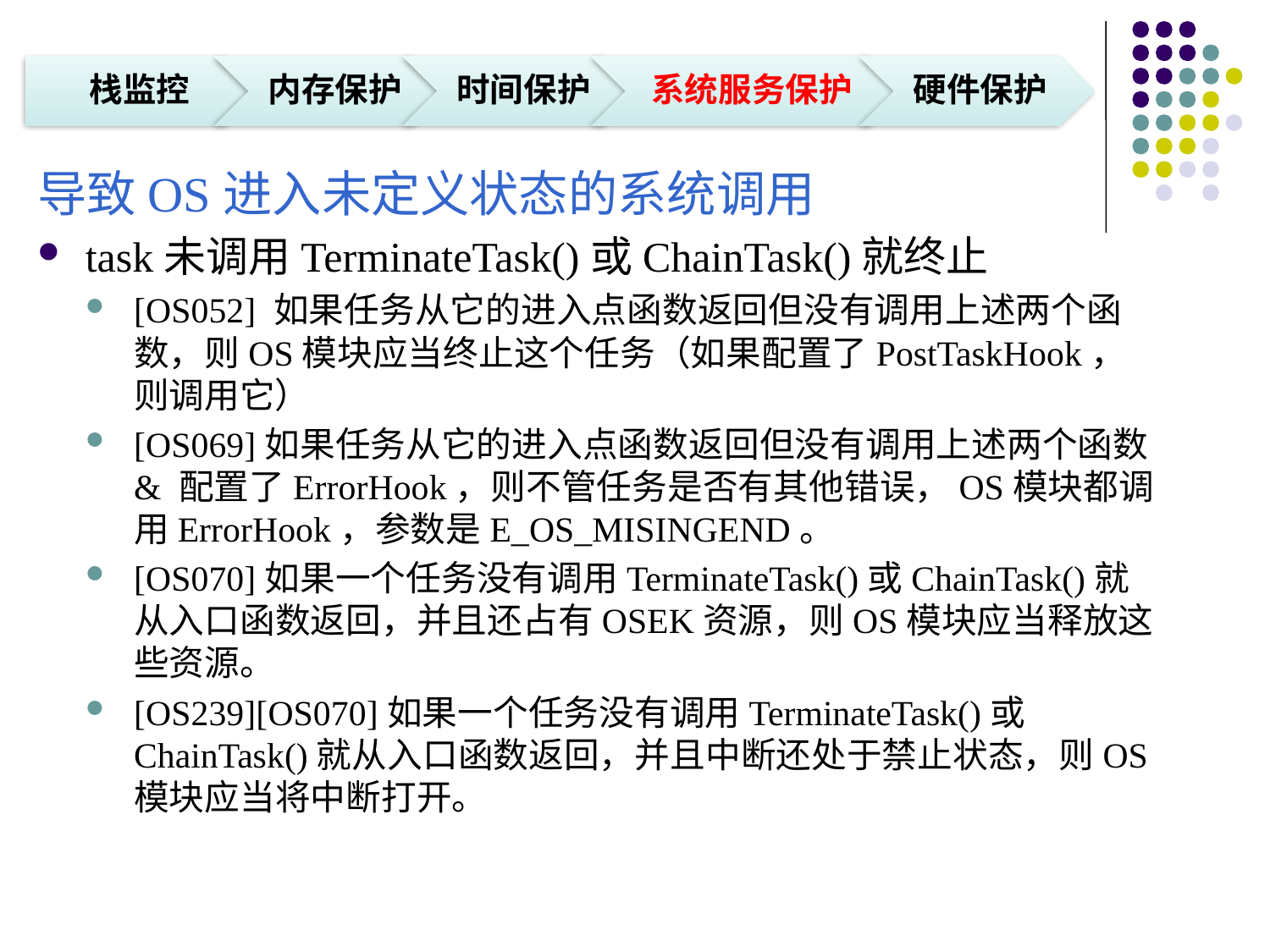

栈监控
内存保护
时间保护
系统服务保护
硬件保护
导致OS进入未定义状态的系统调用
task未调用TerminateTask()或ChainTask()就终止
[OS052] 如果任务从它的进入点函数返回但没有调用上述两个函数，则OS模块应当终止这个任务（如果配置了PostTaskHook，则调用它）
[OS069]如果任务从它的进入点函数返回但没有调用上述两个函数 & 配置了ErrorHook，则不管任务是否有其他错误，OS模块都调用ErrorHook，参数是E_OS_MISINGEND。
[OS070]如果一个任务没有调用TerminateTask()或ChainTask()就从入口函数返回，并且还占有OSEK资源，则OS模块应当释放这些资源。
[OS239][OS070]如果一个任务没有调用TerminateTask()或ChainTask()就从入口函数返回，并且中断还处于禁止状态，则OS模块应当将中断打开。